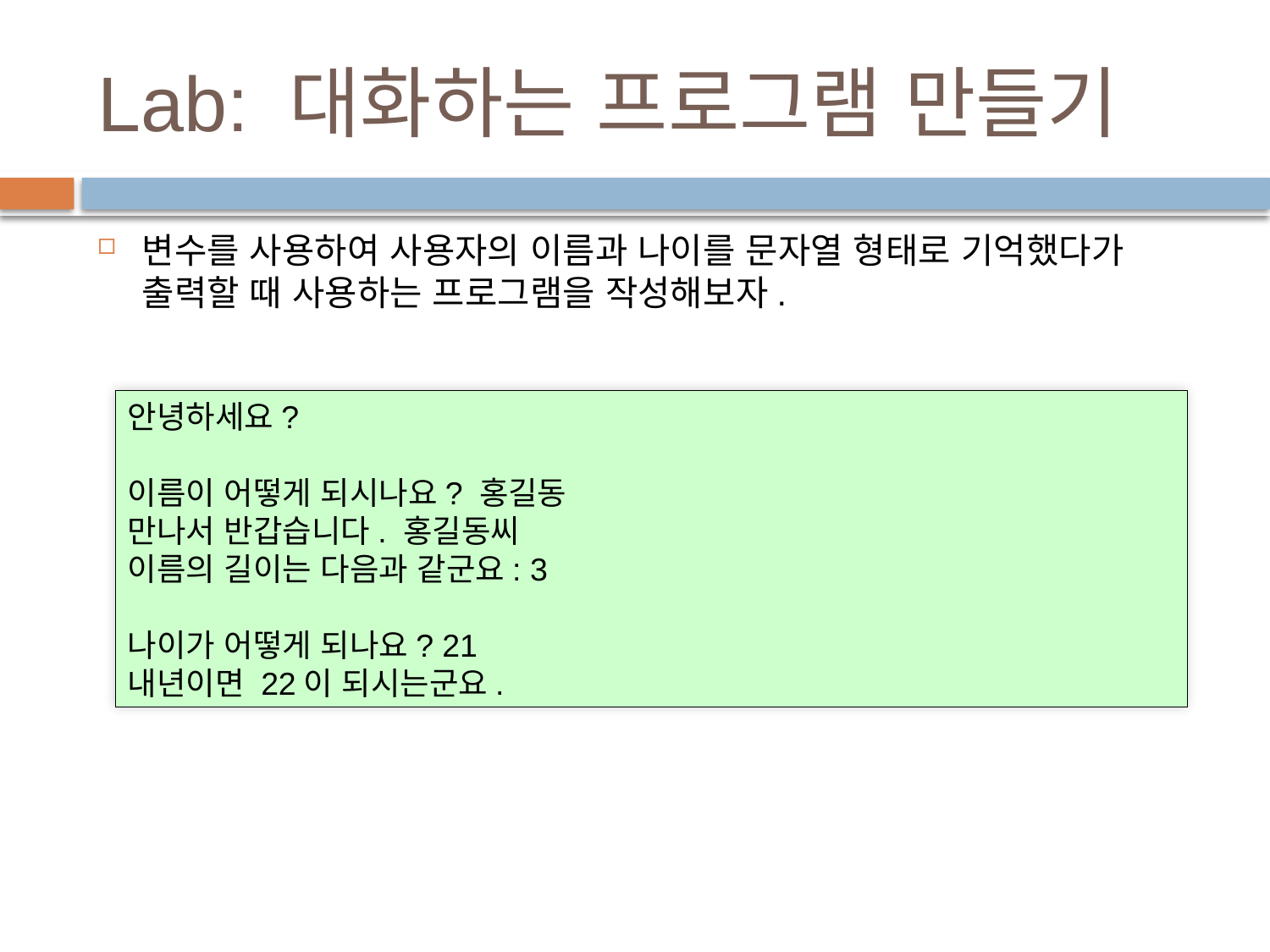

# Lab: 대화하는 프로그램 만들기
변수를 사용하여 사용자의 이름과 나이를 문자열 형태로 기억했다가 출력할 때 사용하는 프로그램을 작성해보자.
안녕하세요?

이름이 어떻게 되시나요? 홍길동
만나서 반갑습니다. 홍길동씨
이름의 길이는 다음과 같군요: 3

나이가 어떻게 되나요? 21
내년이면 22이 되시는군요.